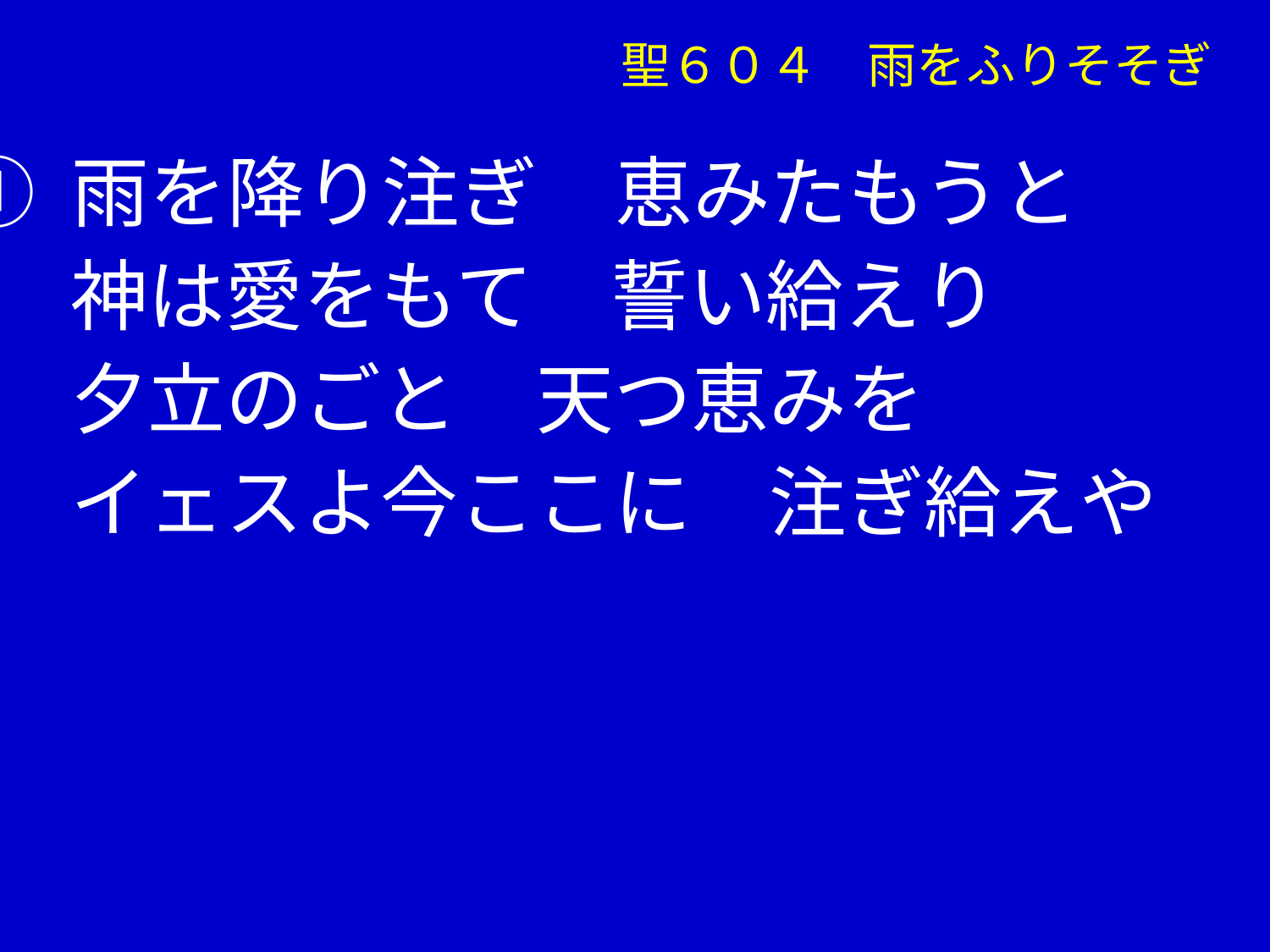

聖６０４　雨をふりそそぎ
① 雨を降り注ぎ　恵みたもうと
　  神は愛をもて　誓い給えり
　  夕立のごと　天つ恵みを
　  イェスよ今ここに　注ぎ給えや